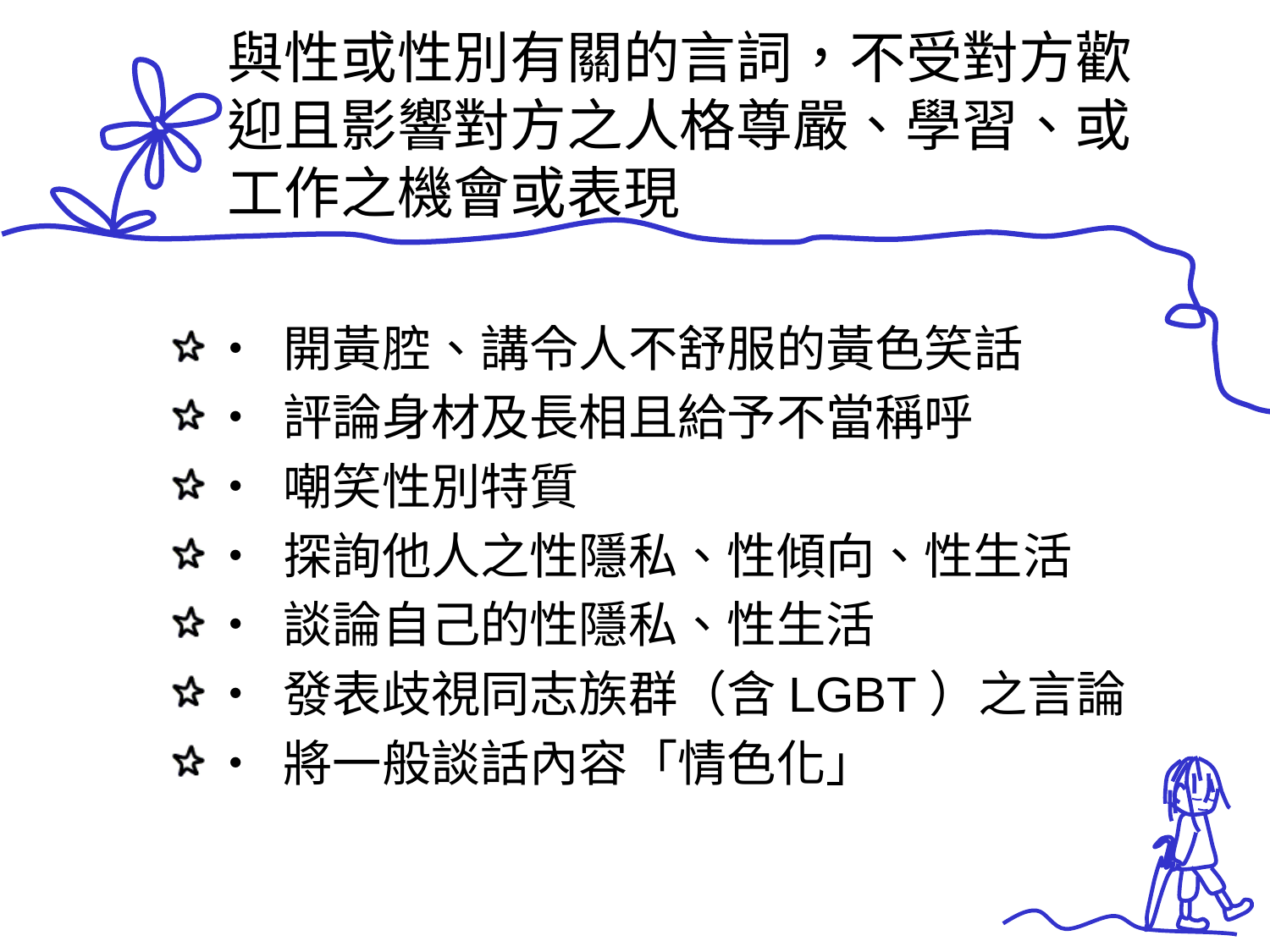

# 與性或性別有關的言詞，不受對方歡迎且影響對方之人格尊嚴、學習、或工作之機會或表現
• 開黃腔、講令人不舒服的黃色笑話
• 評論身材及長相且給予不當稱呼
• 嘲笑性別特質
• 探詢他人之性隱私、性傾向、性生活
• 談論自己的性隱私、性生活
• 發表歧視同志族群（含LGBT）之言論
• 將一般談話內容「情色化」